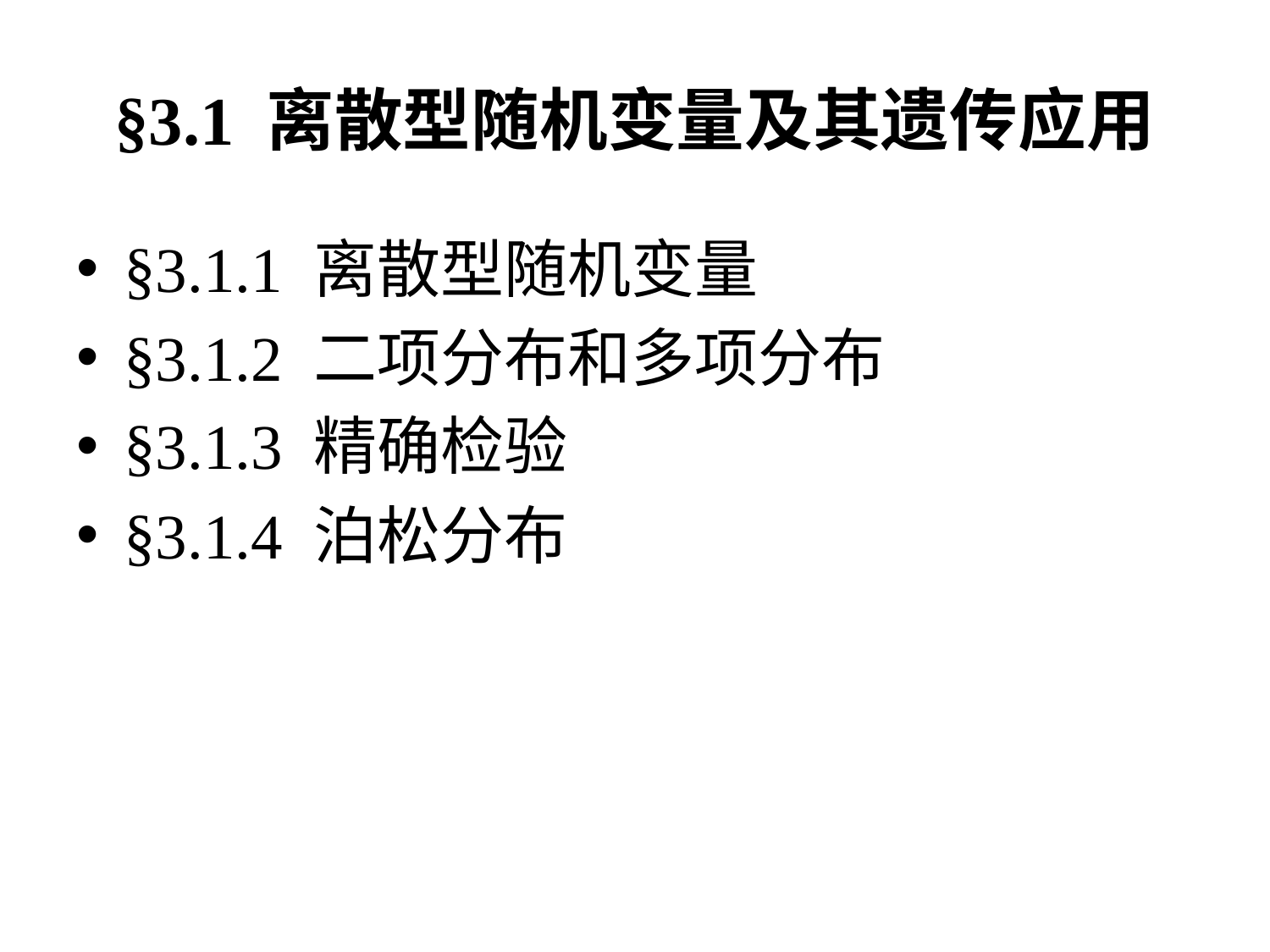

# §3.1 离散型随机变量及其遗传应用
§3.1.1 离散型随机变量
§3.1.2 二项分布和多项分布
§3.1.3 精确检验
§3.1.4 泊松分布